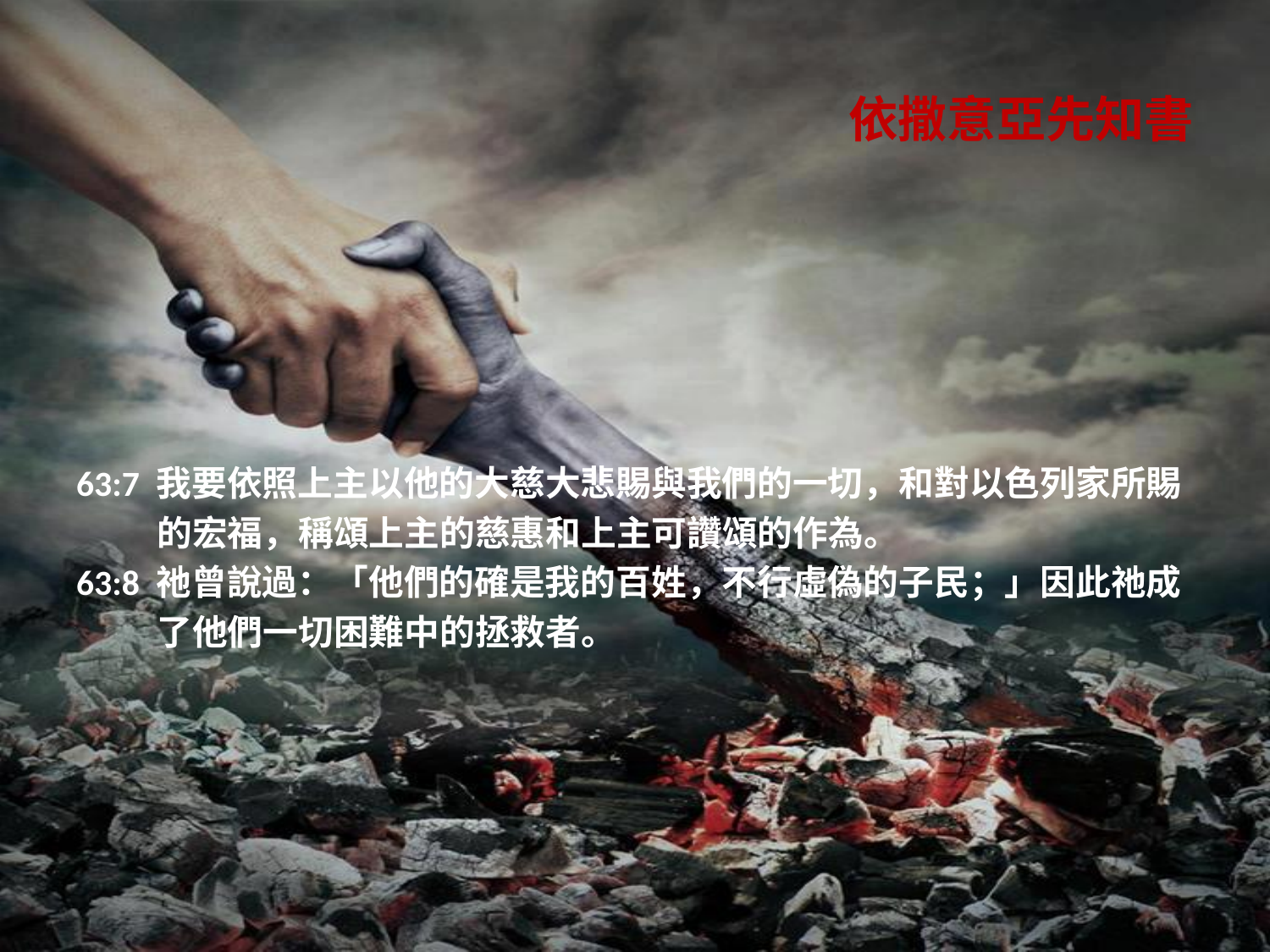

# 依撒意亞先知書
63:7 我要依照上主以他的大慈大悲賜與我們的一切，和對以色列家所賜
         的宏福，稱頌上主的慈惠和上主可讚頌的作為。
63:8 祂曾說過：「他們的確是我的百姓，不行虛偽的子民；」因此祂成
         了他們一切困難中的拯救者。